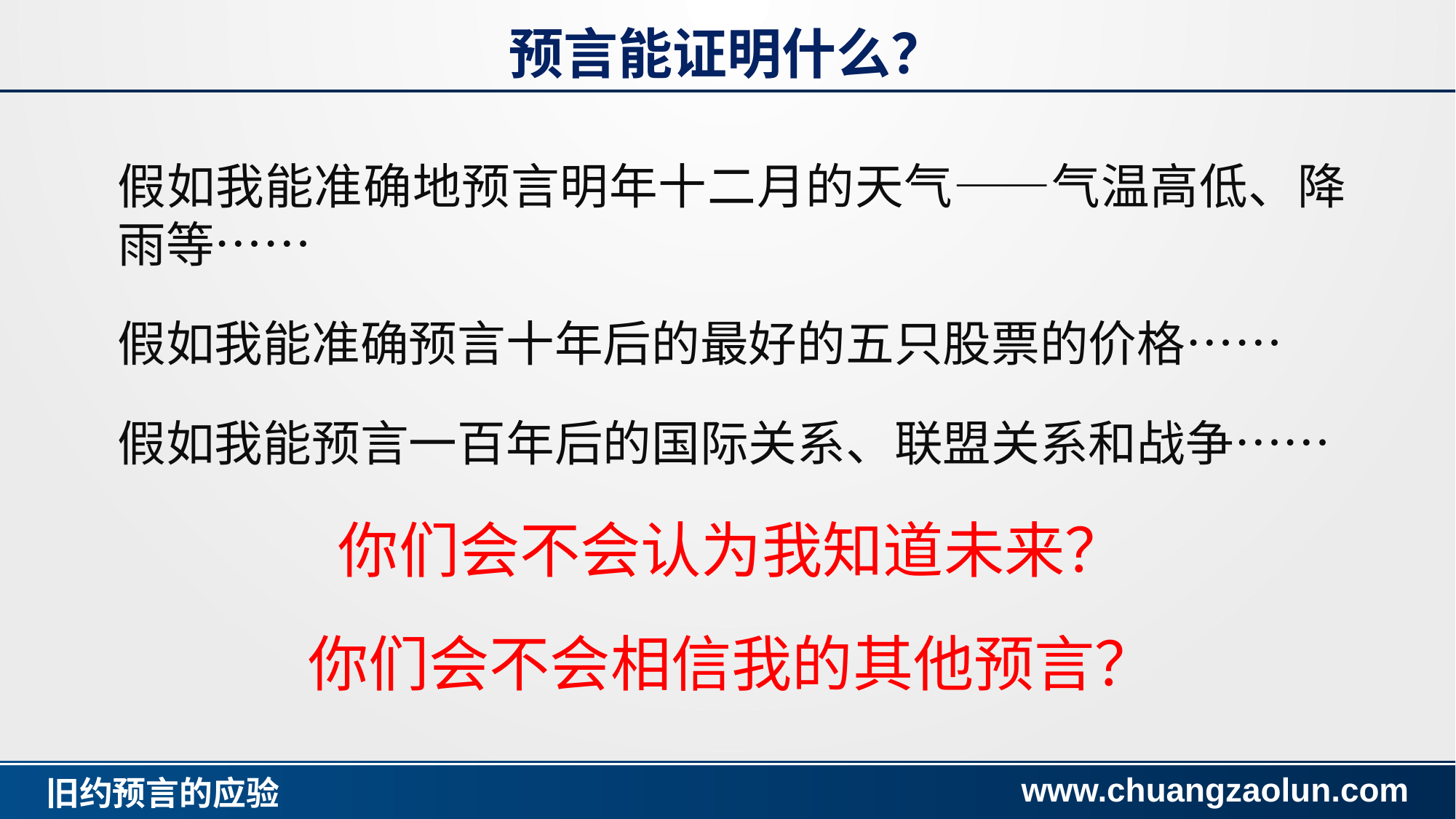

预言能证明什么？
假如我能准确地预言明年十二月的天气——气温高低、降雨等……

假如我能准确预言十年后的最好的五只股票的价格……

假如我能预言一百年后的国际关系、联盟关系和战争……

你们会不会认为我知道未来？

你们会不会相信我的其他预言？